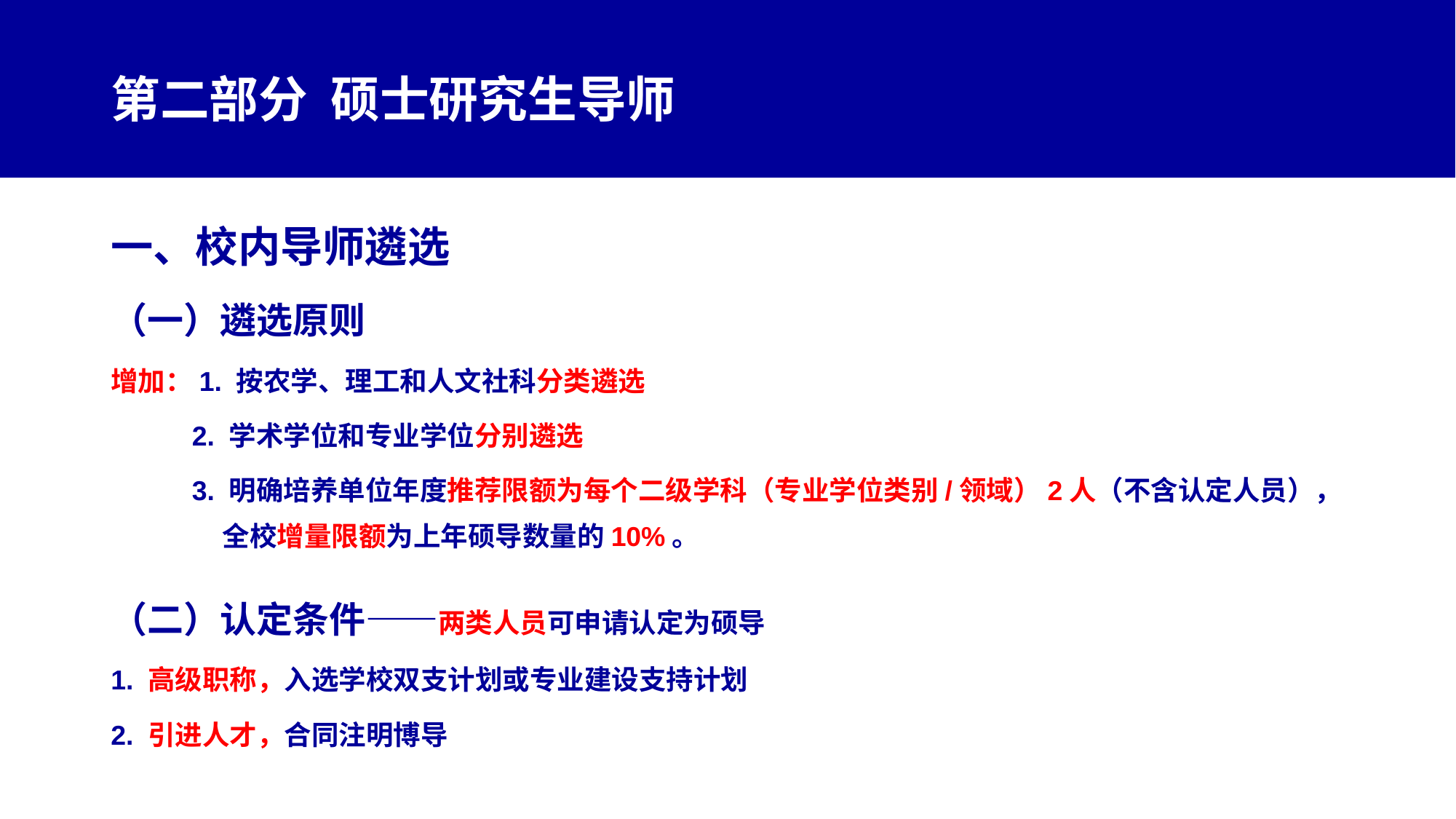

# 第二部分  硕士研究生导师
一、校内导师遴选
（一）遴选原则
增加：1. 按农学、理工和人文社科分类遴选
2. 学术学位和专业学位分别遴选
3. 明确培养单位年度推荐限额为每个二级学科（专业学位类别/领域）2人（不含认定人员），全校增量限额为上年硕导数量的10%。
（二）认定条件——两类人员可申请认定为硕导
1. 高级职称，入选学校双支计划或专业建设支持计划
2. 引进人才，合同注明博导